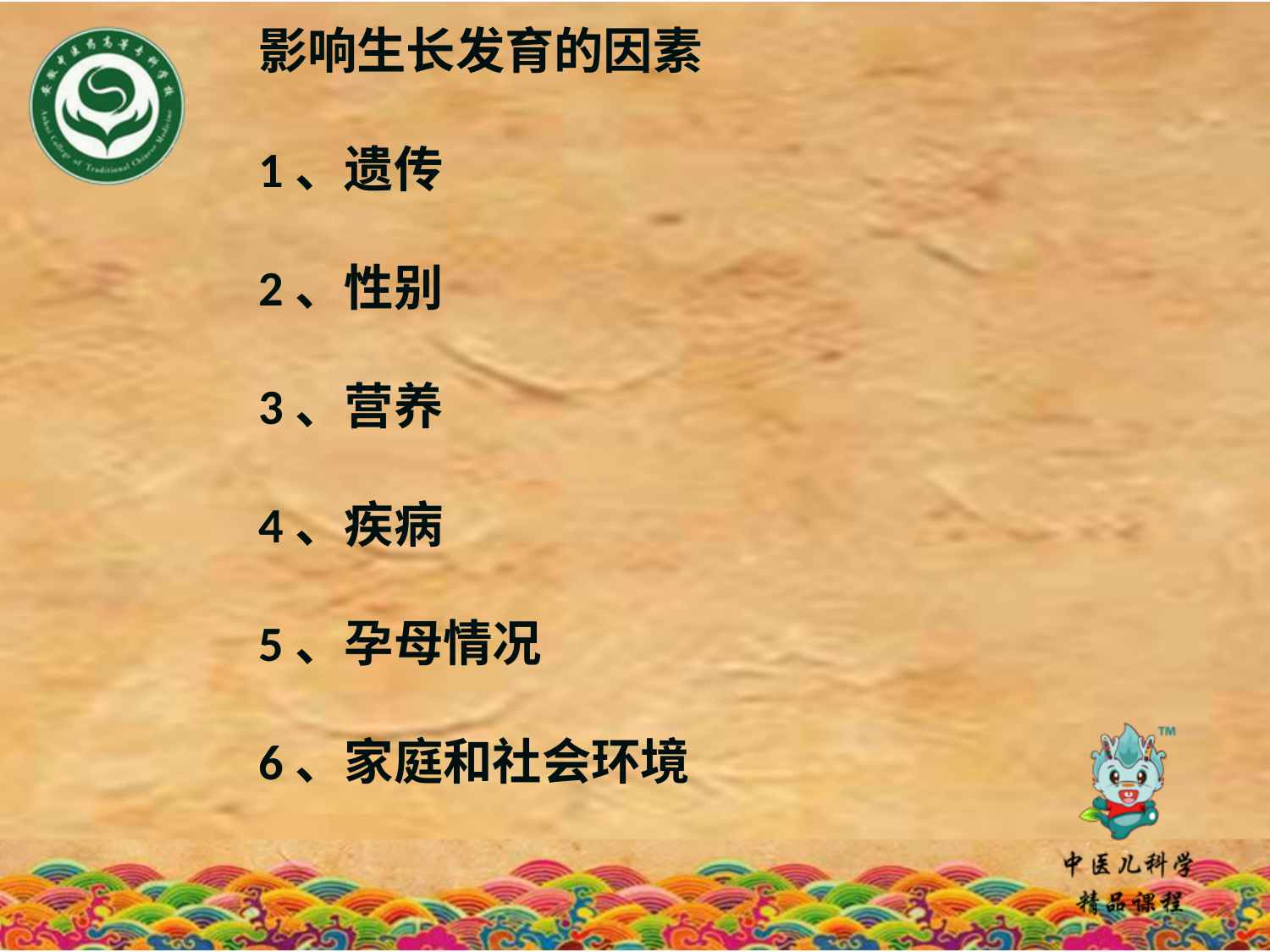

影响生长发育的因素

1、遗传

2、性别

3、营养

4、疾病

5、孕母情况

6、家庭和社会环境